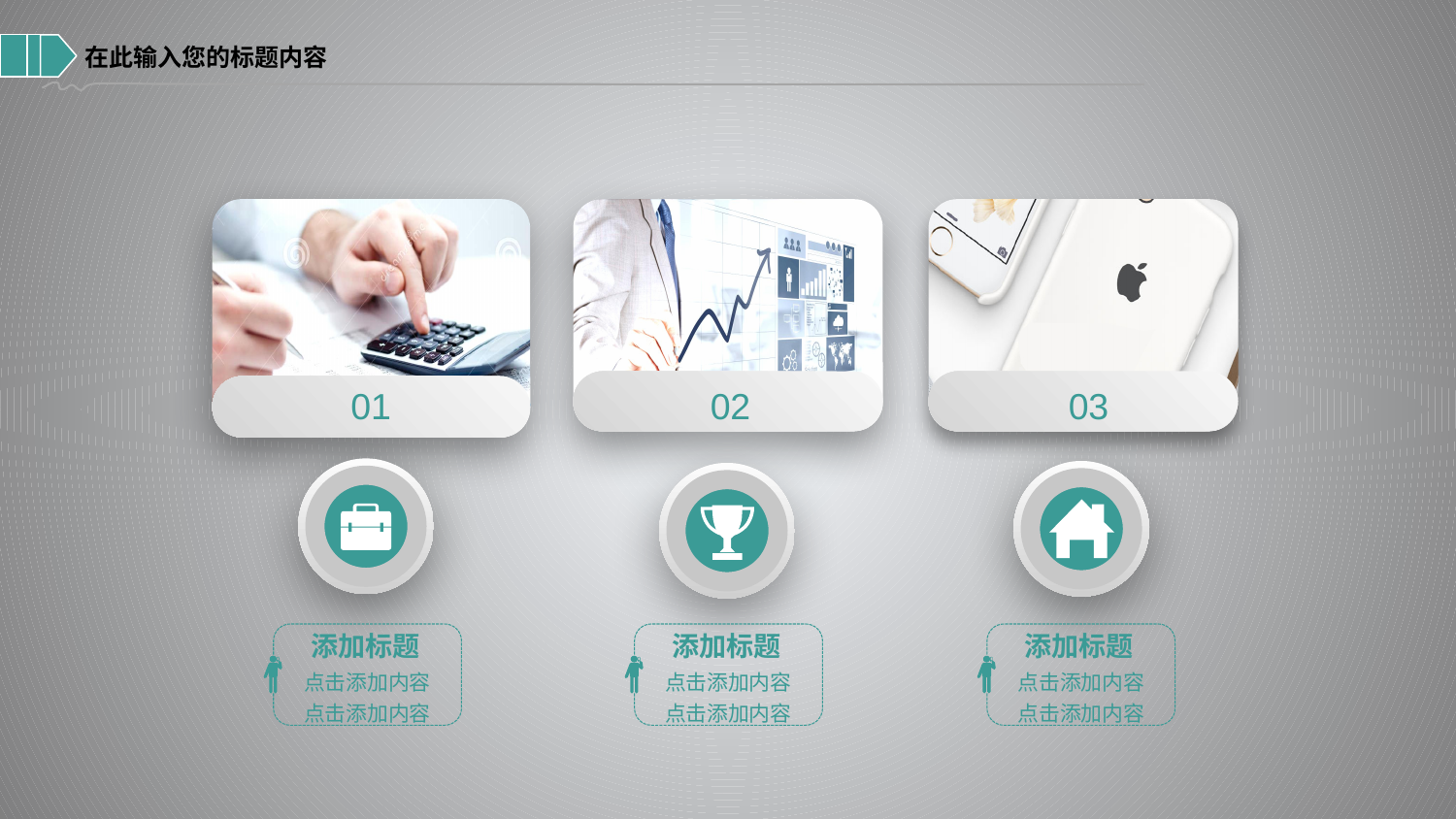

在此输入您的标题内容

02

03

01

添加标题
点击添加内容点击添加内容

添加标题
点击添加内容点击添加内容

添加标题
点击添加内容点击添加内容